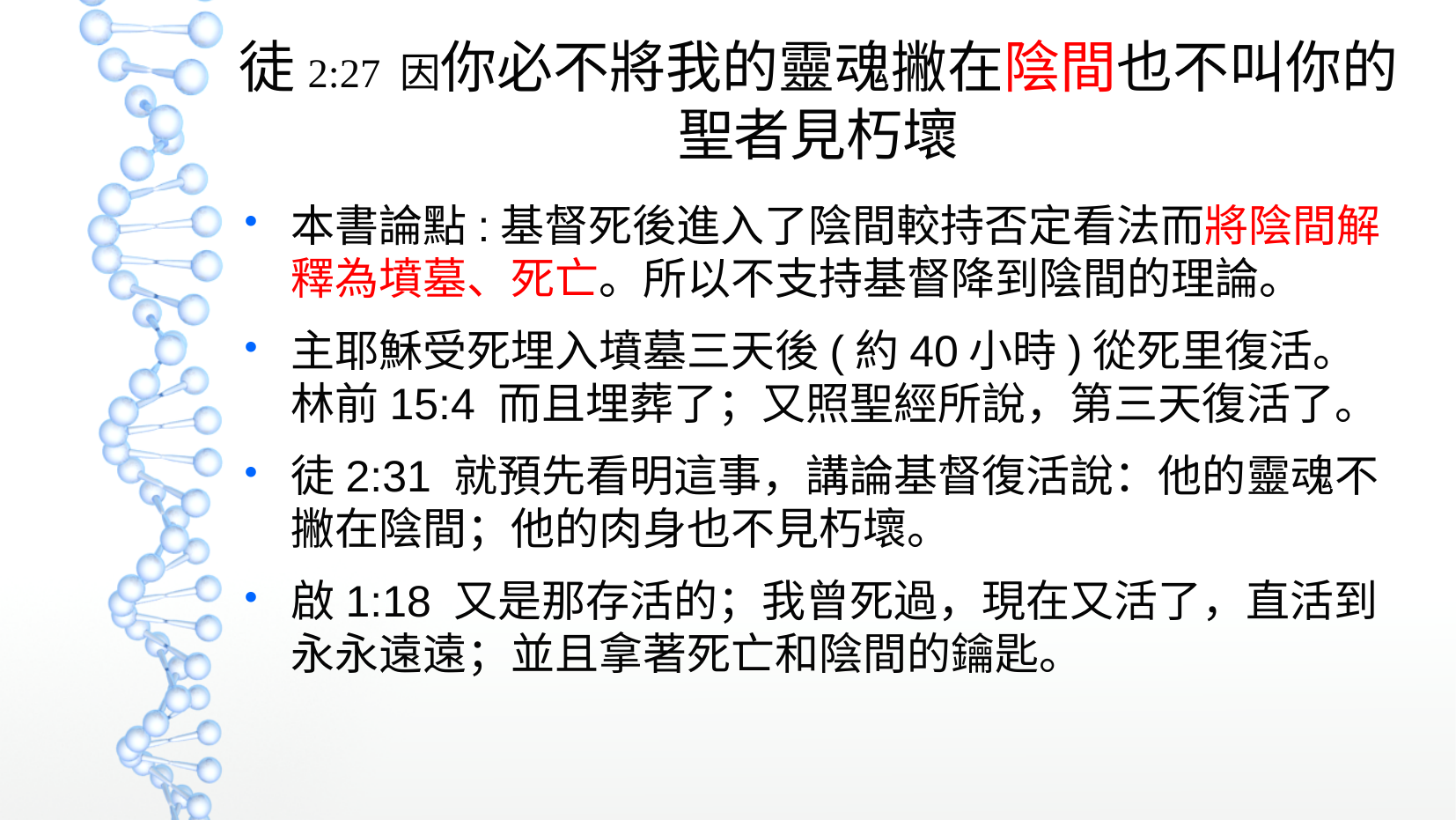

徒2:27 因你必不將我的靈魂撇在陰間也不叫你的聖者見朽壞
本書論點:基督死後進入了陰間較持否定看法而將陰間解釋為墳墓、死亡。所以不支持基督降到陰間的理論。
主耶穌受死埋入墳墓三天後(約40小時)從死里復活。林前15:4 而且埋葬了；又照聖經所說，第三天復活了。
徒2:31 就預先看明這事，講論基督復活說：他的靈魂不撇在陰間；他的肉身也不見朽壞。
啟1:18 又是那存活的；我曾死過，現在又活了，直活到永永遠遠；並且拿著死亡和陰間的鑰匙。